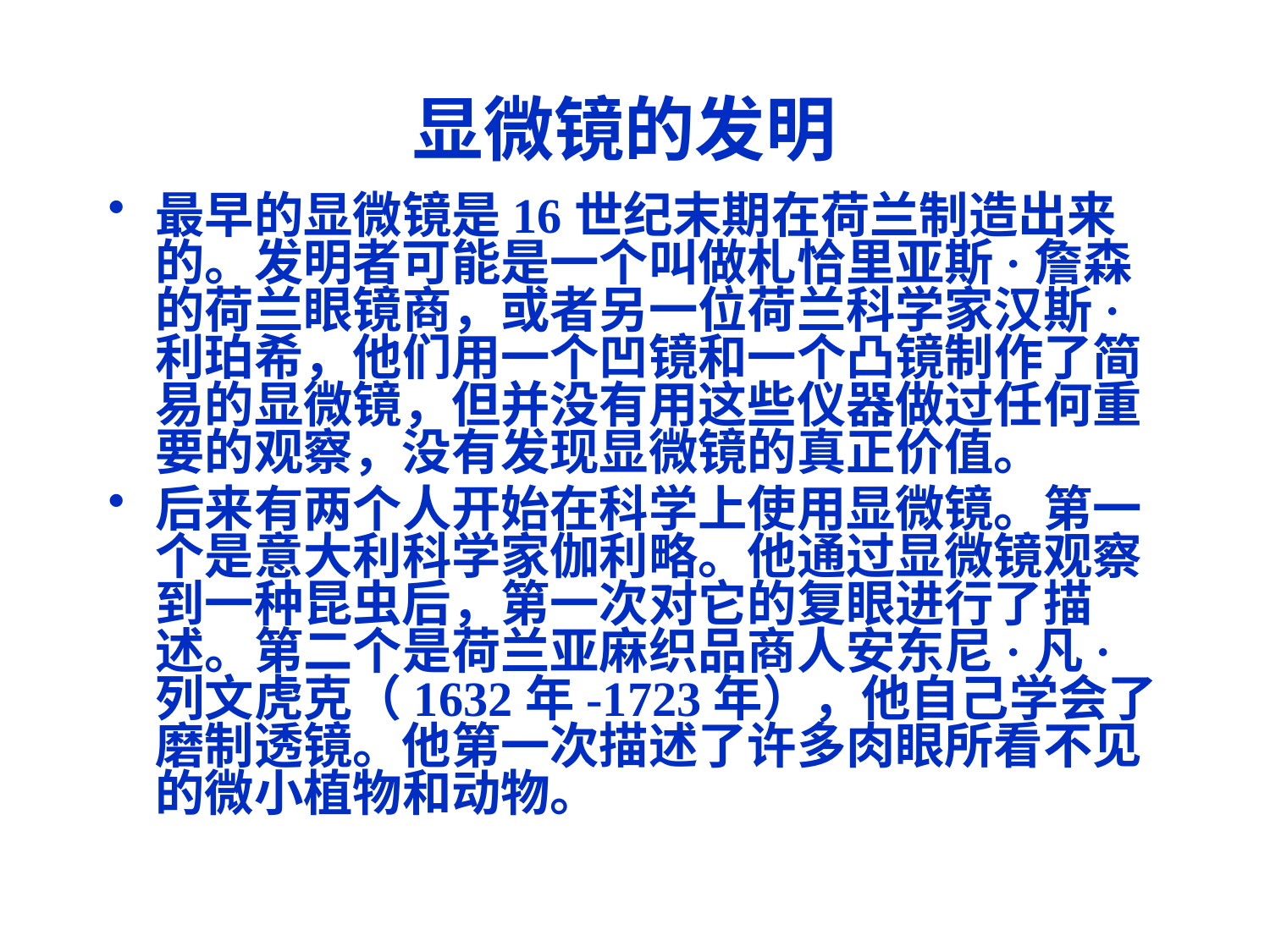

# 显微镜的发明
最早的显微镜是16世纪末期在荷兰制造出来的。发明者可能是一个叫做札恰里亚斯·詹森的荷兰眼镜商，或者另一位荷兰科学家汉斯·利珀希，他们用一个凹镜和一个凸镜制作了简易的显微镜，但并没有用这些仪器做过任何重要的观察，没有发现显微镜的真正价值。
后来有两个人开始在科学上使用显微镜。第一个是意大利科学家伽利略。他通过显微镜观察到一种昆虫后，第一次对它的复眼进行了描述。第二个是荷兰亚麻织品商人安东尼·凡·列文虎克（1632年-1723年），他自己学会了磨制透镜。他第一次描述了许多肉眼所看不见的微小植物和动物。